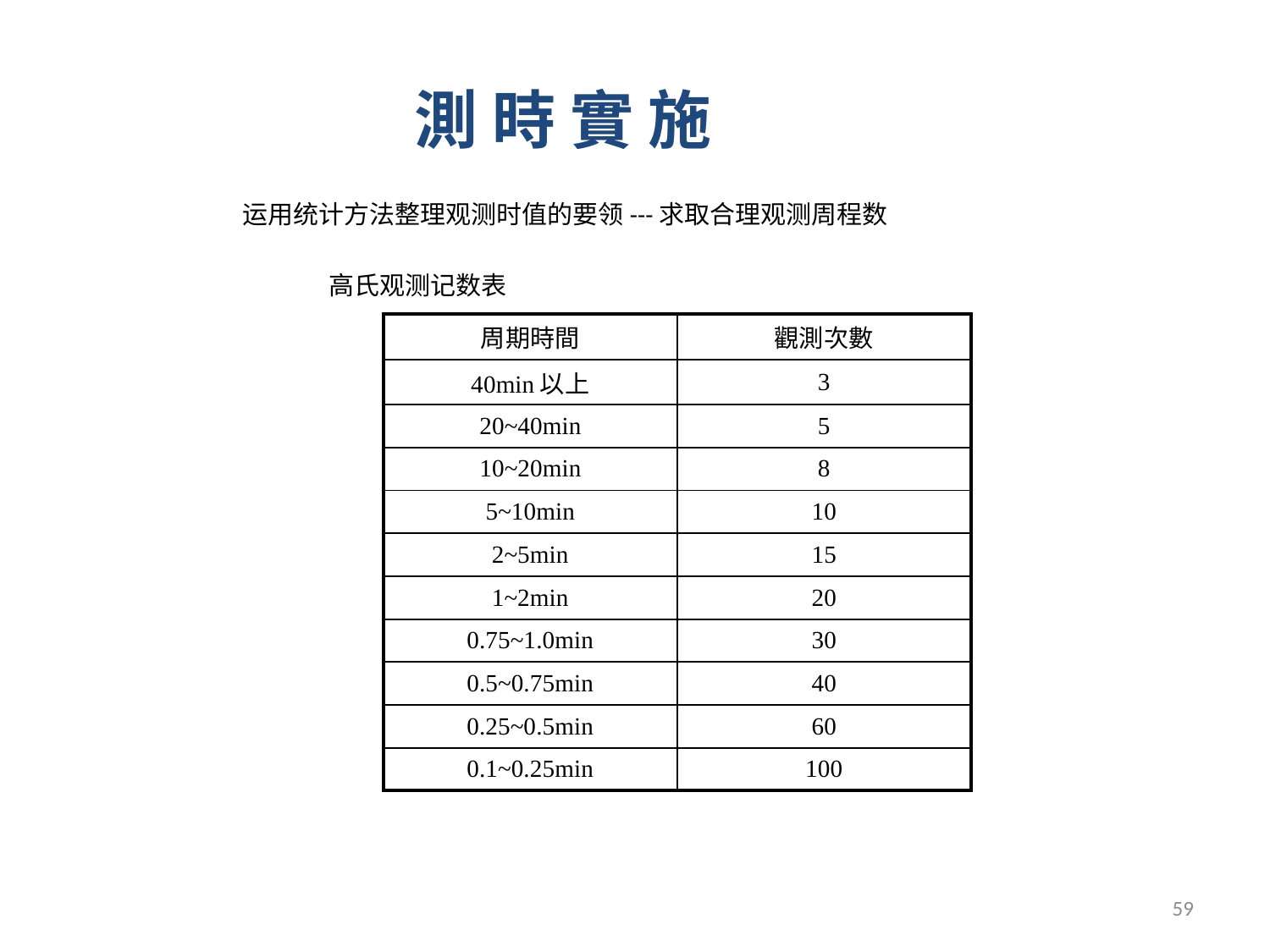

測 時 實 施
运用统计方法整理观测时值的要领---求取合理观测周程数

              高氏观测记数表

| 周期時間 | 觀測次數 |
| --- | --- |
| 40min以上 | 3 |
| 20~40min | 5 |
| 10~20min | 8 |
| 5~10min | 10 |
| 2~5min | 15 |
| 1~2min | 20 |
| 0.75~1.0min | 30 |
| 0.5~0.75min | 40 |
| 0.25~0.5min | 60 |
| 0.1~0.25min | 100 |

59